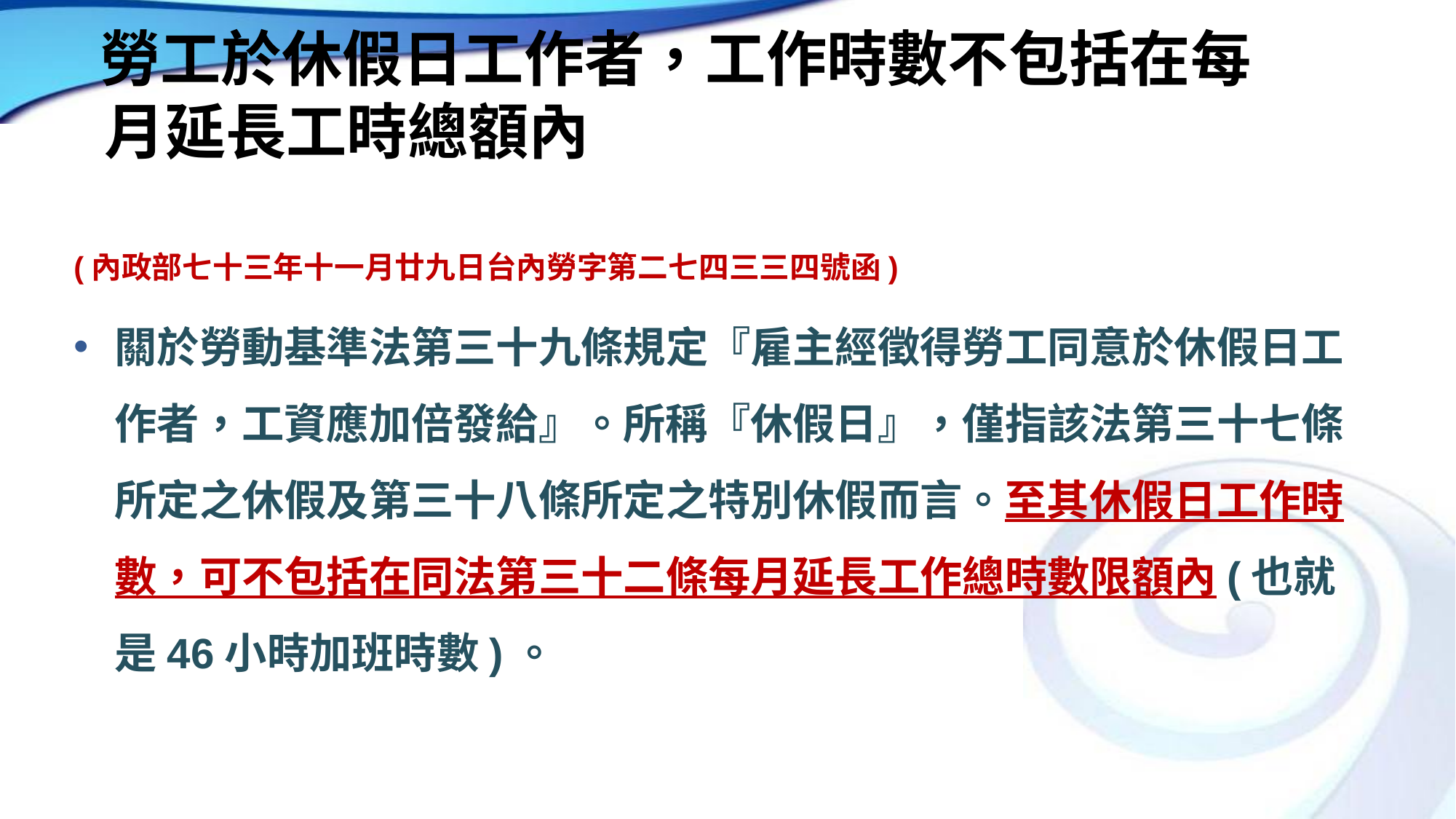

# 勞工於休假日工作者，工作時數不包括在每月延長工時總額內
(內政部七十三年十一月廿九日台內勞字第二七四三三四號函)
關於勞動基準法第三十九條規定『雇主經徵得勞工同意於休假日工作者，工資應加倍發給』。所稱『休假日』，僅指該法第三十七條所定之休假及第三十八條所定之特別休假而言。至其休假日工作時數，可不包括在同法第三十二條每月延長工作總時數限額內(也就是46小時加班時數)。